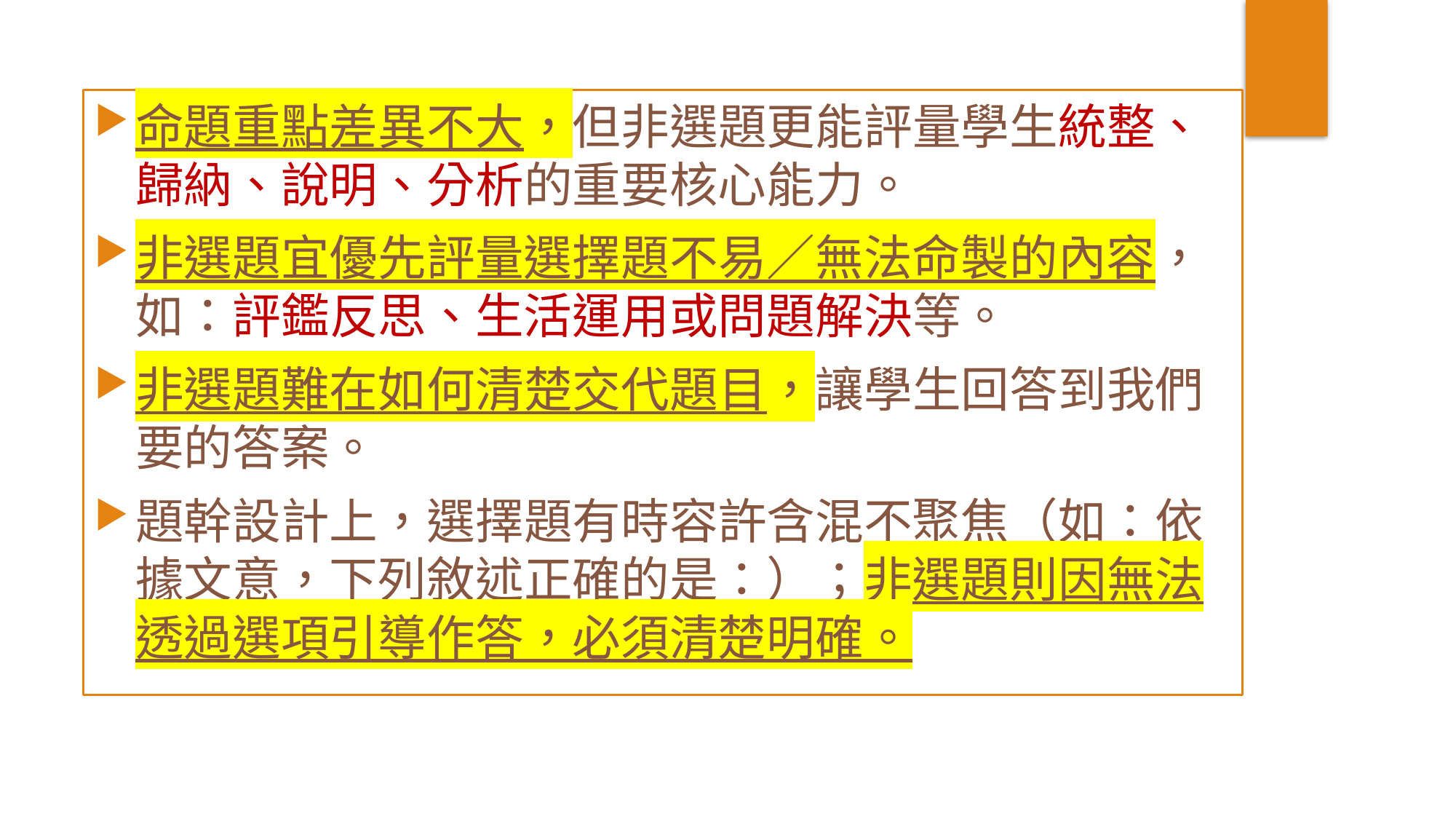

命題重點差異不大，但非選題更能評量學生統整、歸納、說明、分析的重要核心能力。
非選題宜優先評量選擇題不易／無法命製的內容，如：評鑑反思、生活運用或問題解決等。
非選題難在如何清楚交代題目，讓學生回答到我們要的答案。
題幹設計上，選擇題有時容許含混不聚焦（如：依據文意，下列敘述正確的是：）；非選題則因無法透過選項引導作答，必須清楚明確。

選擇題與非選題設計基本的差異